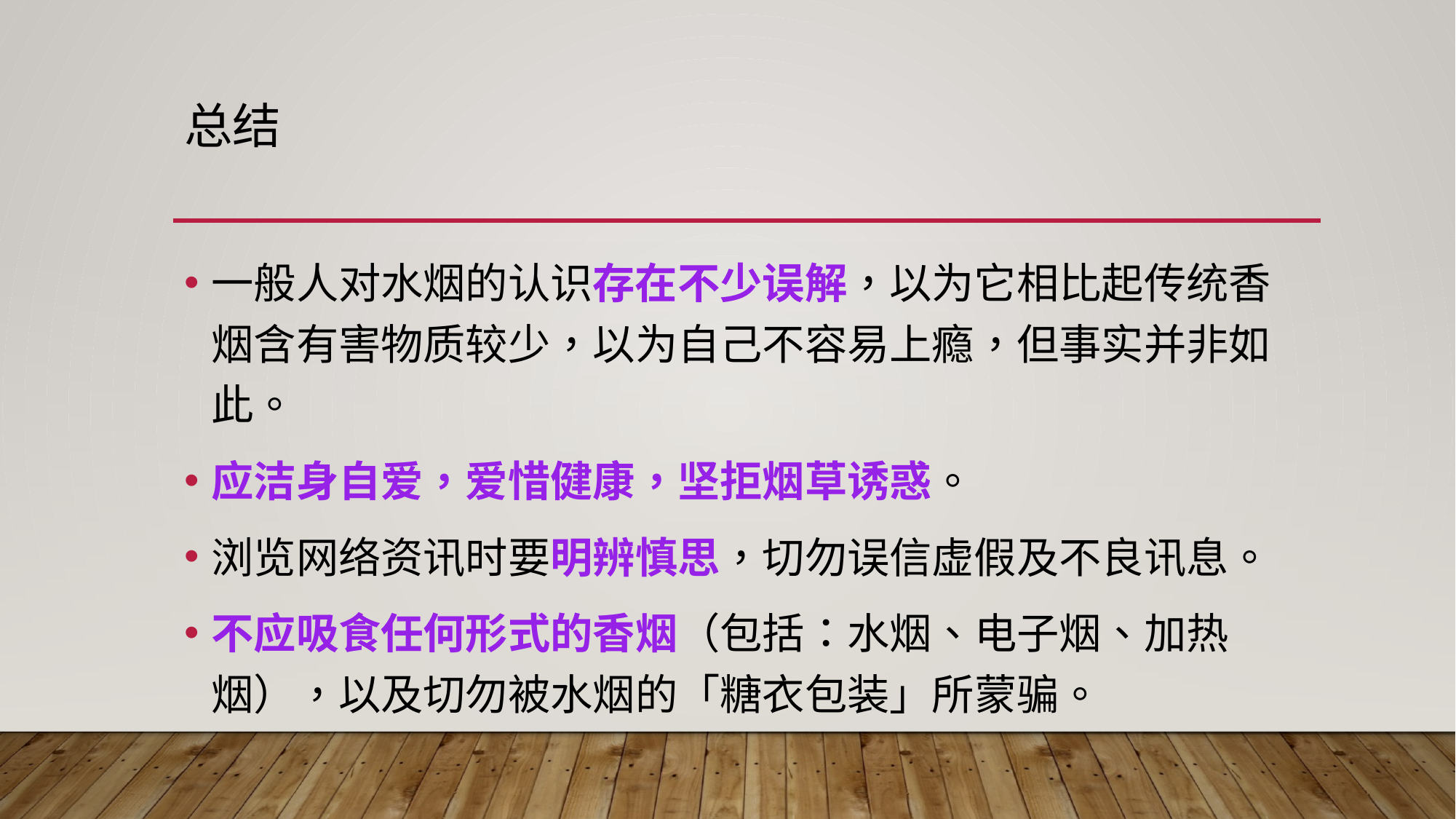

# 总结
一般人对水烟的认识存在不少误解，以为它相比起传统香烟含有害物质较少，以为自己不容易上瘾，但事实并非如此。
应洁身自爱，爱惜健康，坚拒烟草诱惑。
浏览网络资讯时要明辨慎思，切勿误信虚假及不良讯息。
不应吸食任何形式的香烟（包括：水烟、电子烟、加热烟），以及切勿被水烟的「糖衣包装」所蒙骗。